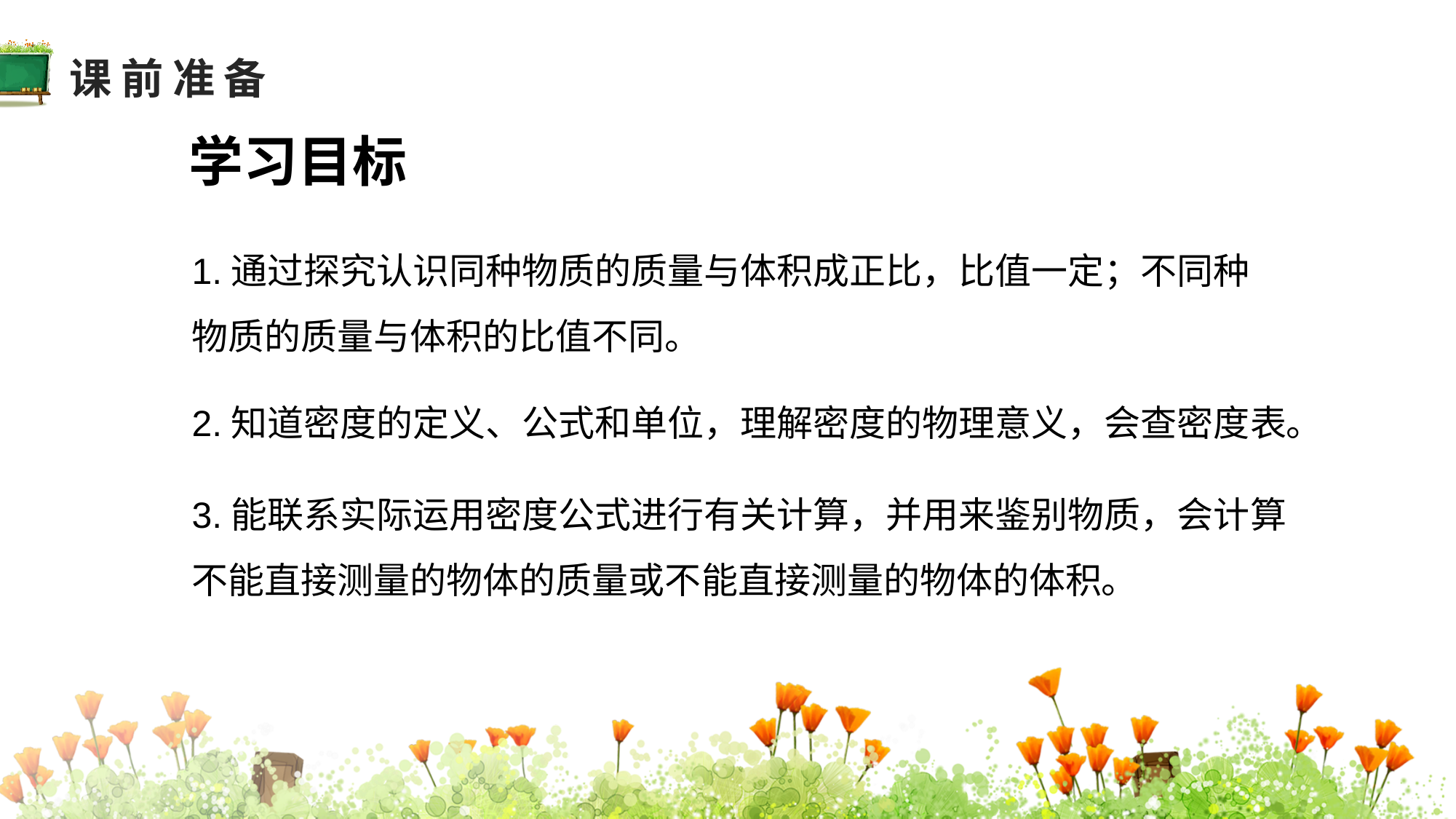

课前准备
学习目标
1.通过探究认识同种物质的质量与体积成正比，比值一定；不同种物质的质量与体积的比值不同。

教学分析
2.知道密度的定义、公式和单位，理解密度的物理意义，会查密度表。

3.能联系实际运用密度公式进行有关计算，并用来鉴别物质，会计算不能直接测量的物体的质量或不能直接测量的物体的体积。